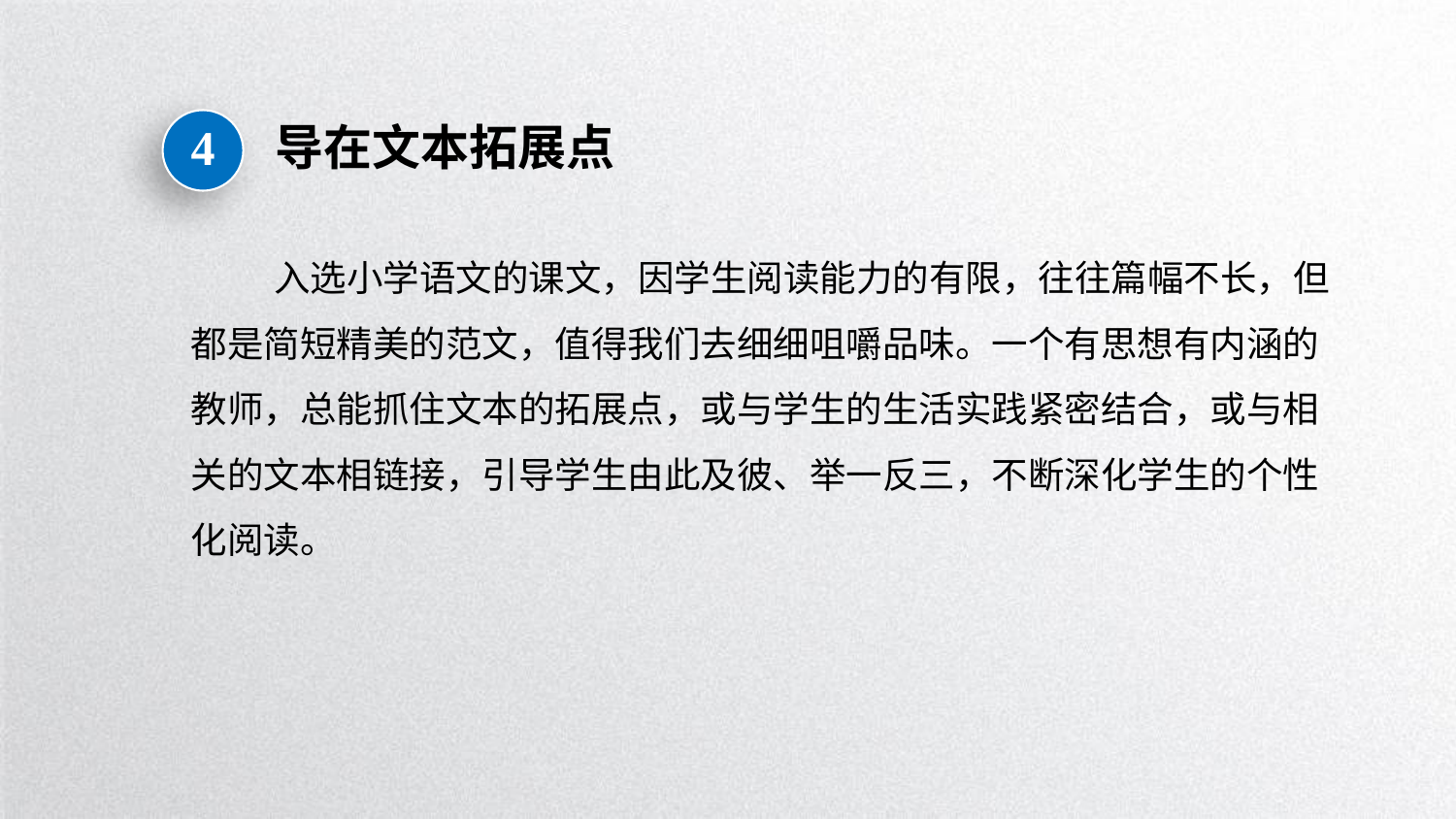

4    导在文本拓展点

         入选小学语文的课文，因学生阅读能力的有限，往往篇幅不长，但都是简短精美的范文，值得我们去细细咀嚼品味。一个有思想有内涵的教师，总能抓住文本的拓展点，或与学生的生活实践紧密结合，或与相关的文本相链接，引导学生由此及彼、举一反三，不断深化学生的个性化阅读。